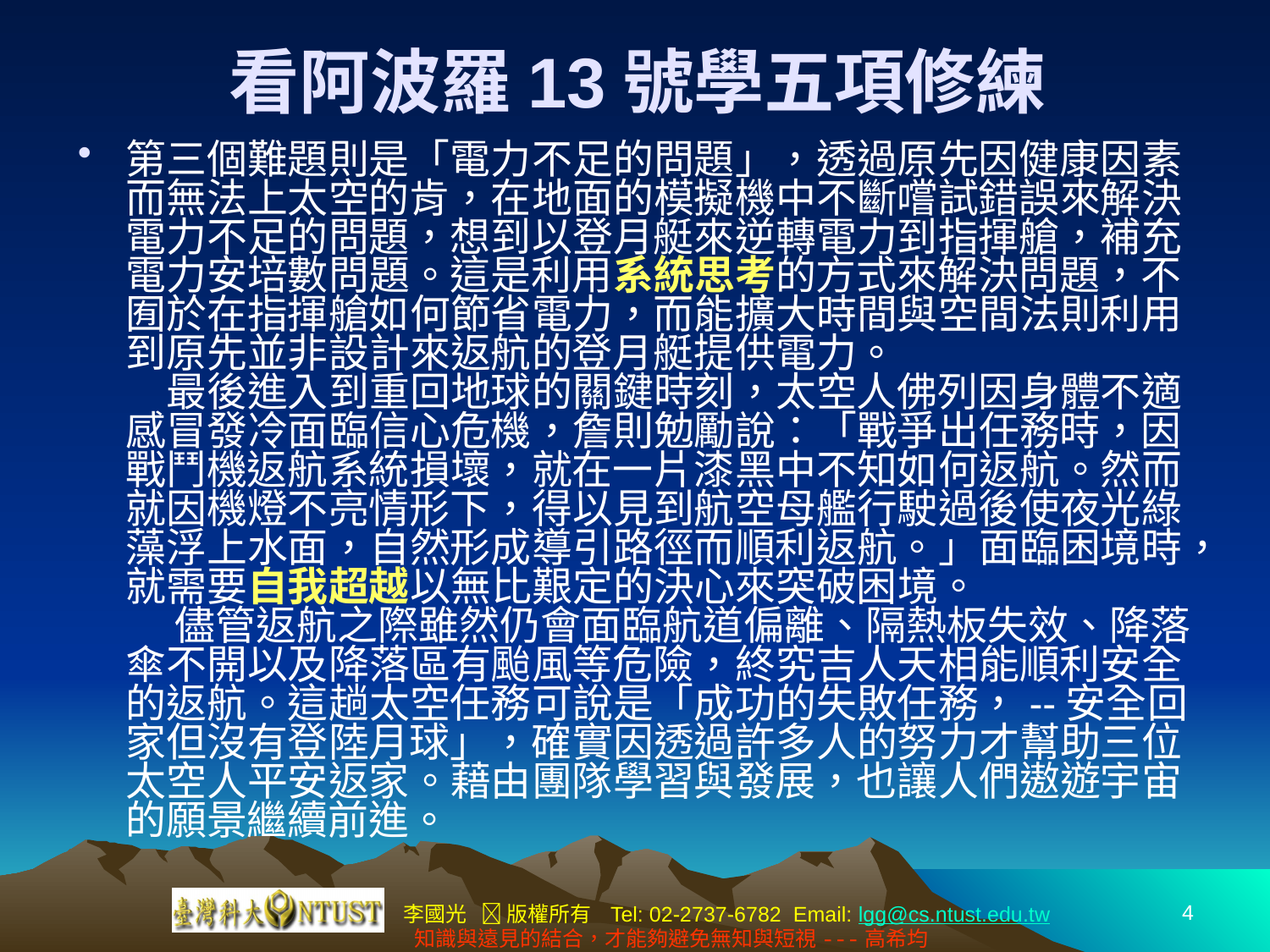

# 看阿波羅13號學五項修練
第三個難題則是「電力不足的問題」，透過原先因健康因素而無法上太空的肯，在地面的模擬機中不斷嚐試錯誤來解決電力不足的問題，想到以登月艇來逆轉電力到指揮艙，補充電力安培數問題。這是利用系統思考的方式來解決問題，不囿於在指揮艙如何節省電力，而能擴大時間與空間法則利用到原先並非設計來返航的登月艇提供電力。
　最後進入到重回地球的關鍵時刻，太空人佛列因身體不適感冒發冷面臨信心危機，詹則勉勵說：「戰爭出任務時，因戰鬥機返航系統損壞，就在一片漆黑中不知如何返航。然而就因機燈不亮情形下，得以見到航空母艦行駛過後使夜光綠藻浮上水面，自然形成導引路徑而順利返航。」面臨困境時，就需要自我超越以無比艱定的決心來突破困境。
　 儘管返航之際雖然仍會面臨航道偏離、隔熱板失效、降落傘不開以及降落區有颱風等危險，終究吉人天相能順利安全的返航。這趟太空任務可說是「成功的失敗任務，--安全回家但沒有登陸月球」，確實因透過許多人的努力才幫助三位太空人平安返家。藉由團隊學習與發展，也讓人們遨遊宇宙的願景繼續前進。
4